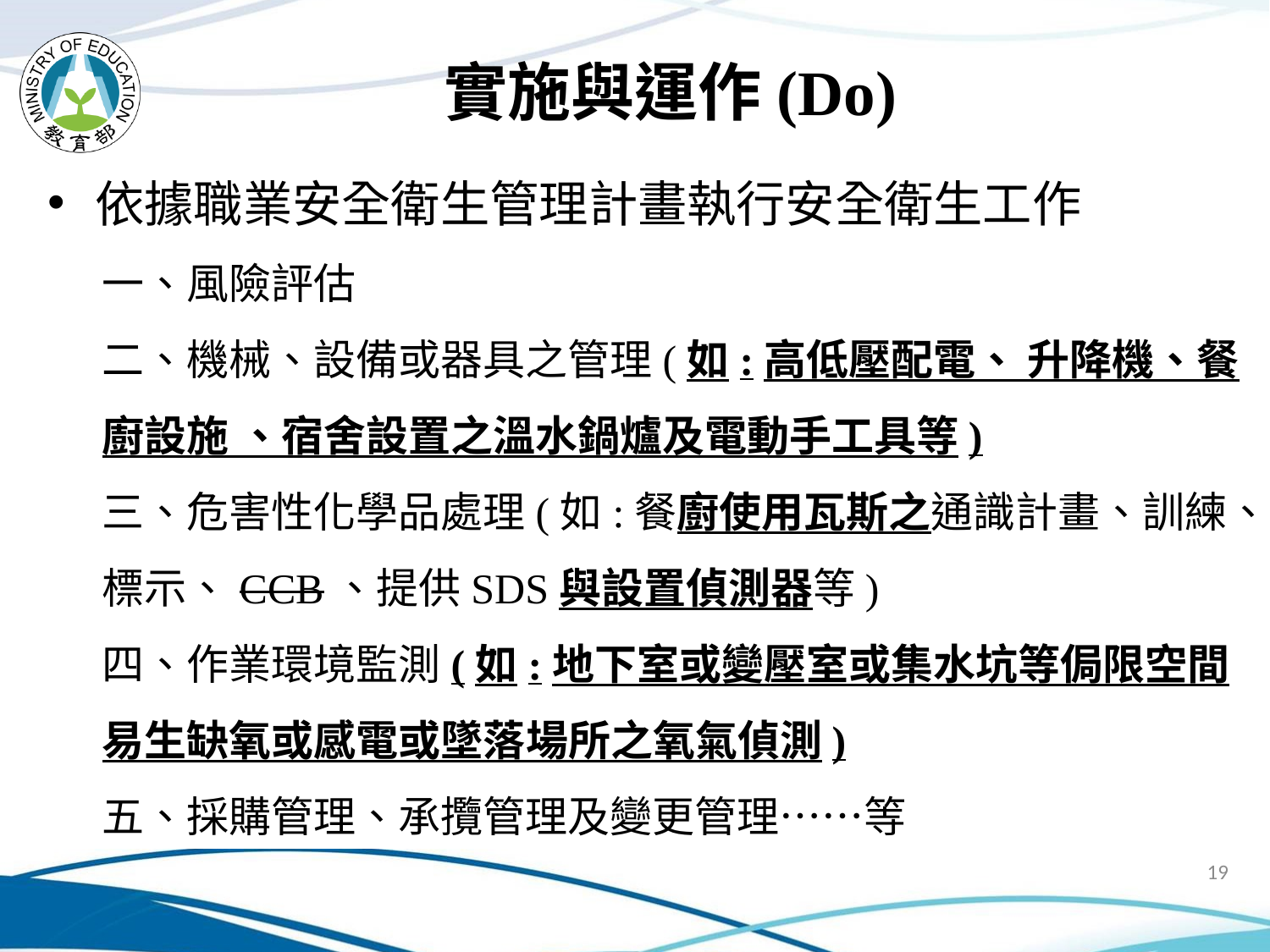

# 實施與運作(Do)
依據職業安全衛生管理計畫執行安全衛生工作
一、風險評估
二、機械、設備或器具之管理(如:高低壓配電、 升降機、餐廚設施 、宿舍設置之溫水鍋爐及電動手工具等)
三、危害性化學品處理(如:餐廚使用瓦斯之通識計畫、訓練、標示、CCB、提供SDS與設置偵測器等)
四、作業環境監測(如:地下室或變壓室或集水坑等侷限空間易生缺氧或感電或墜落場所之氧氣偵測)
五、採購管理、承攬管理及變更管理……等
19